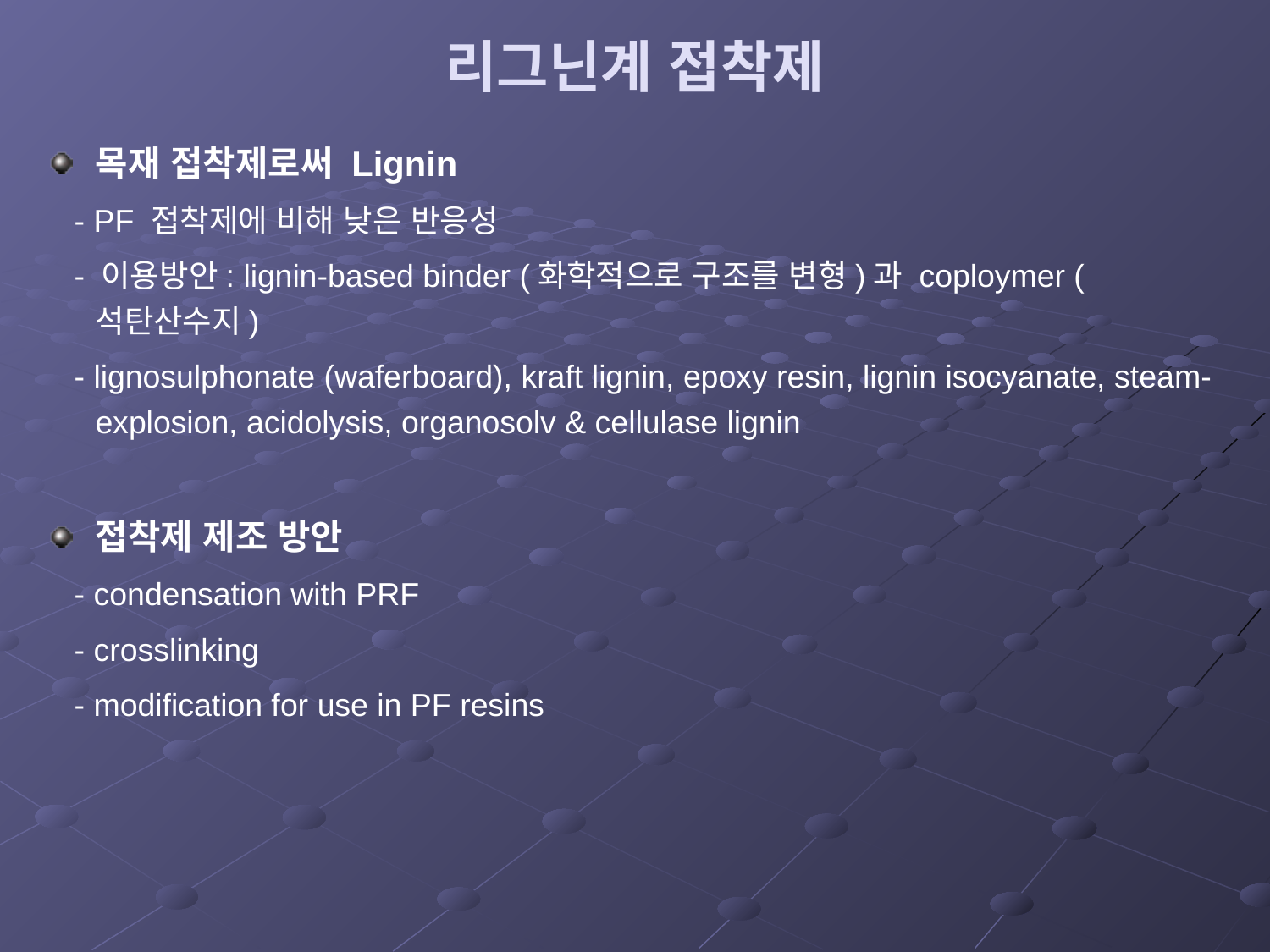

# 리그닌계 접착제
목재 접착제로써 Lignin
   - PF 접착제에 비해 낮은 반응성
   - 이용방안: lignin-based binder (화학적으로 구조를 변형)과 coploymer (석탄산수지)
   - lignosulphonate (waferboard), kraft lignin, epoxy resin, lignin isocyanate, steam-explosion, acidolysis, organosolv & cellulase lignin

접착제 제조 방안
   - condensation with PRF
   - crosslinking
   - modification for use in PF resins